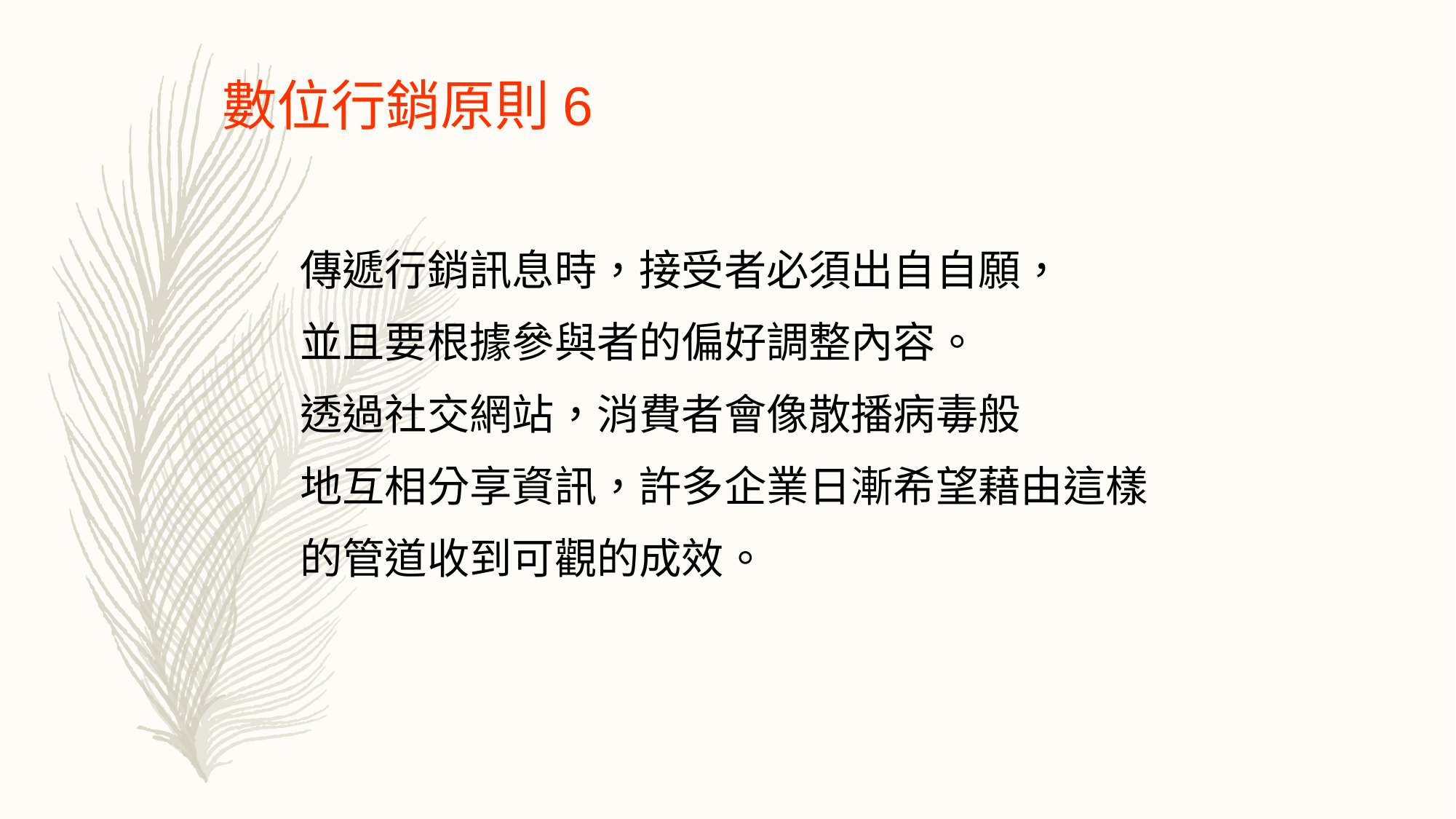

數位行銷原則6
傳遞行銷訊息時，接受者必須出自自願，
並且要根據參與者的偏好調整內容。
透過社交網站，消費者會像散播病毒般
地互相分享資訊，許多企業日漸希望藉由這樣
的管道收到可觀的成效。